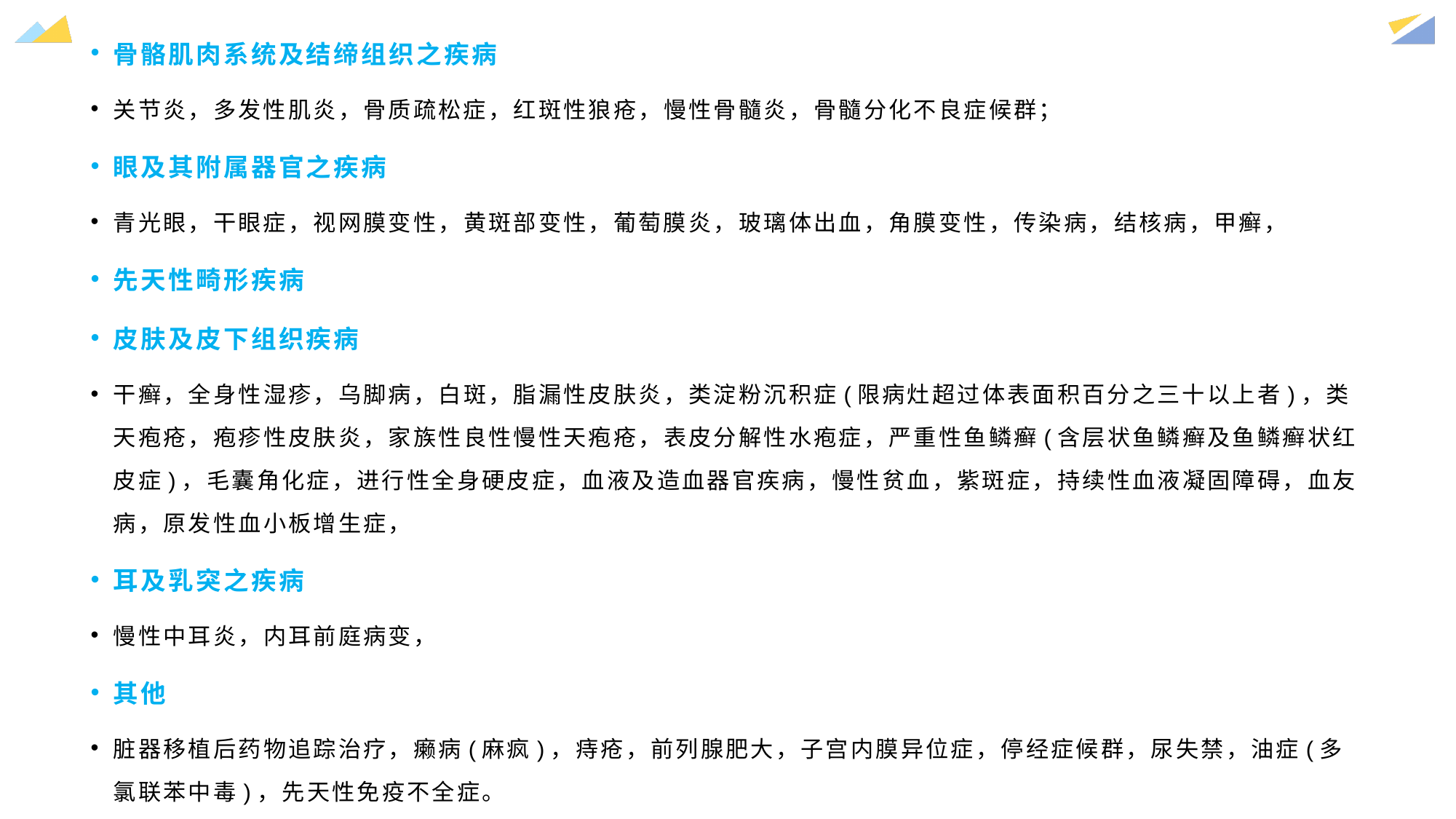

骨骼肌肉系统及结缔组织之疾病
关节炎，多发性肌炎，骨质疏松症，红斑性狼疮，慢性骨髓炎，骨髓分化不良症候群；
眼及其附属器官之疾病
青光眼，干眼症，视网膜变性，黄斑部变性，葡萄膜炎，玻璃体出血，角膜变性，传染病，结核病，甲癣，
先天性畸形疾病
皮肤及皮下组织疾病
干癣，全身性湿疹，乌脚病，白斑，脂漏性皮肤炎，类淀粉沉积症(限病灶超过体表面积百分之三十以上者)，类天疱疮，疱疹性皮肤炎，家族性良性慢性天疱疮，表皮分解性水疱症，严重性鱼鳞癣(含层状鱼鳞癣及鱼鳞癣状红皮症)，毛囊角化症，进行性全身硬皮症，血液及造血器官疾病，慢性贫血，紫斑症，持续性血液凝固障碍，血友病，原发性血小板增生症，
耳及乳突之疾病
慢性中耳炎，内耳前庭病变，
其他
脏器移植后药物追踪治疗，癞病(麻疯)，痔疮，前列腺肥大，子宫内膜异位症，停经症候群，尿失禁，油症(多氯联苯中毒)，先天性免疫不全症。